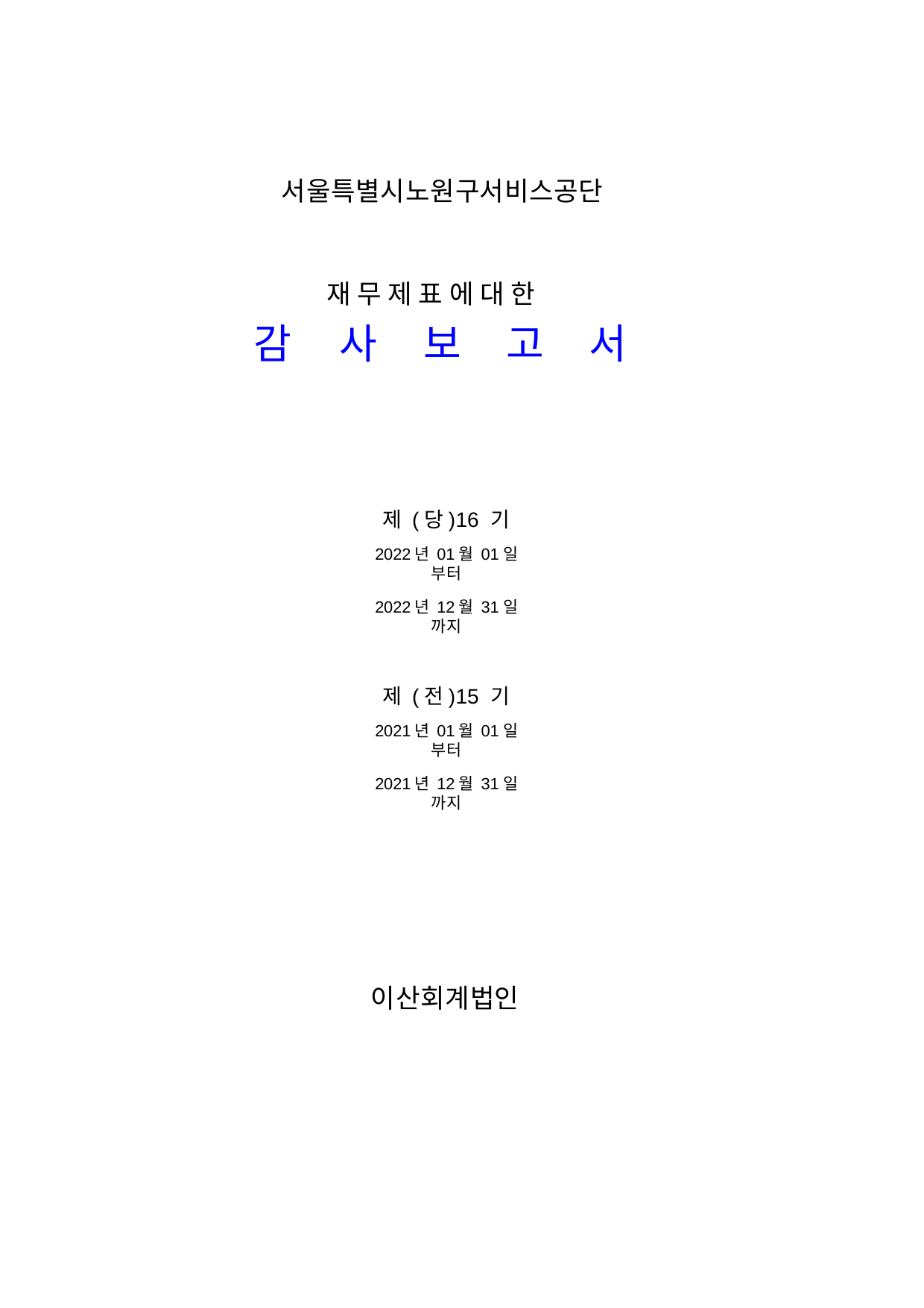

서울특별시노원구서비스공단
재 무 제 표 에 대 한
# 감	사	보	고	서
제 (당)16 기
2022년 01월 01일 부터
2022년 12월 31일 까지
제 (전)15 기
2021년 01월 01일 부터
2021년 12월 31일 까지
이산회계법인